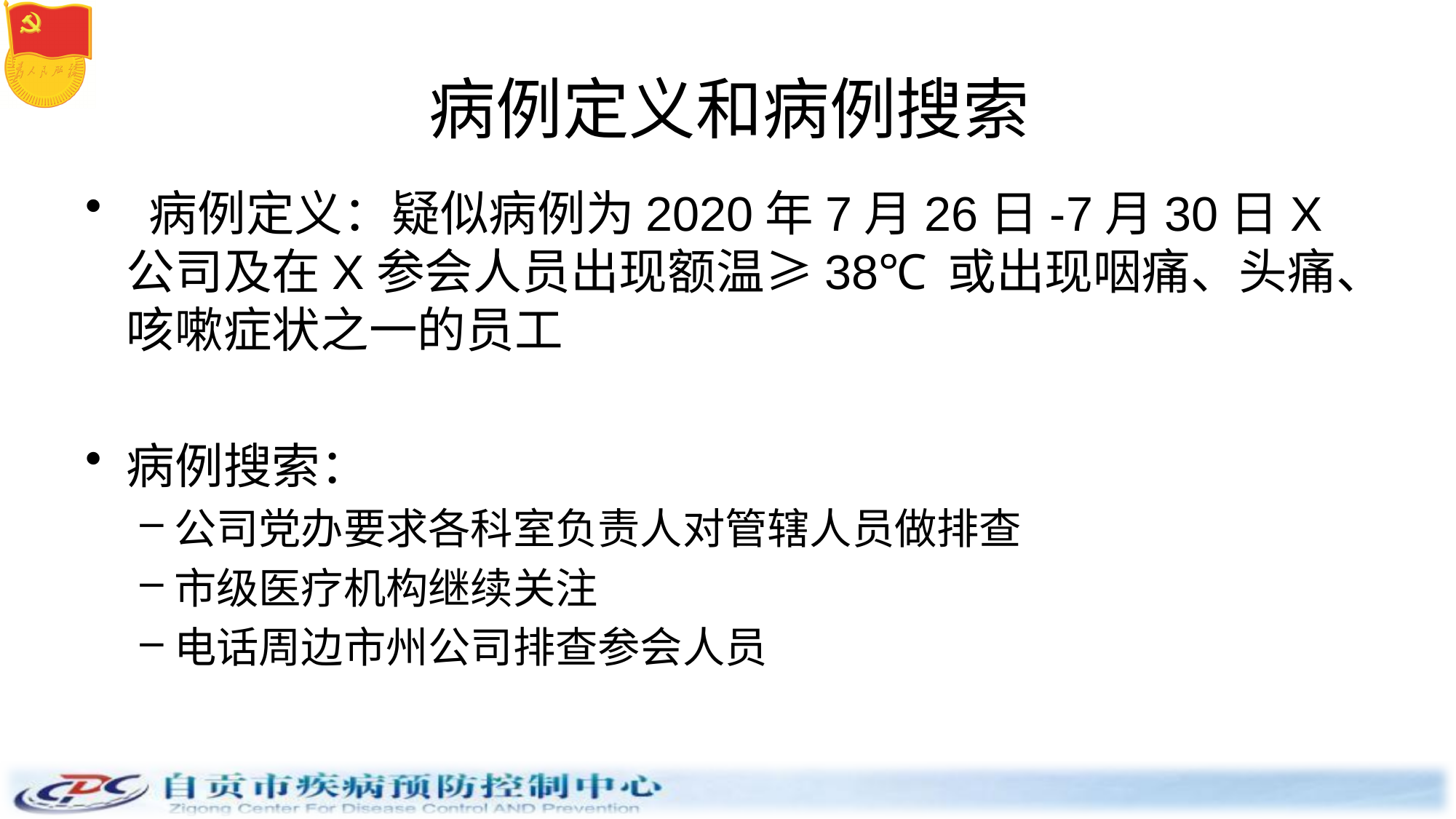

# 病例定义和病例搜索
 病例定义：疑似病例为2020年7月26日-7月30日X公司及在X参会人员出现额温≥38℃或出现咽痛、头痛、咳嗽症状之一的员工

病例搜索：
公司党办要求各科室负责人对管辖人员做排查
市级医疗机构继续关注
电话周边市州公司排查参会人员